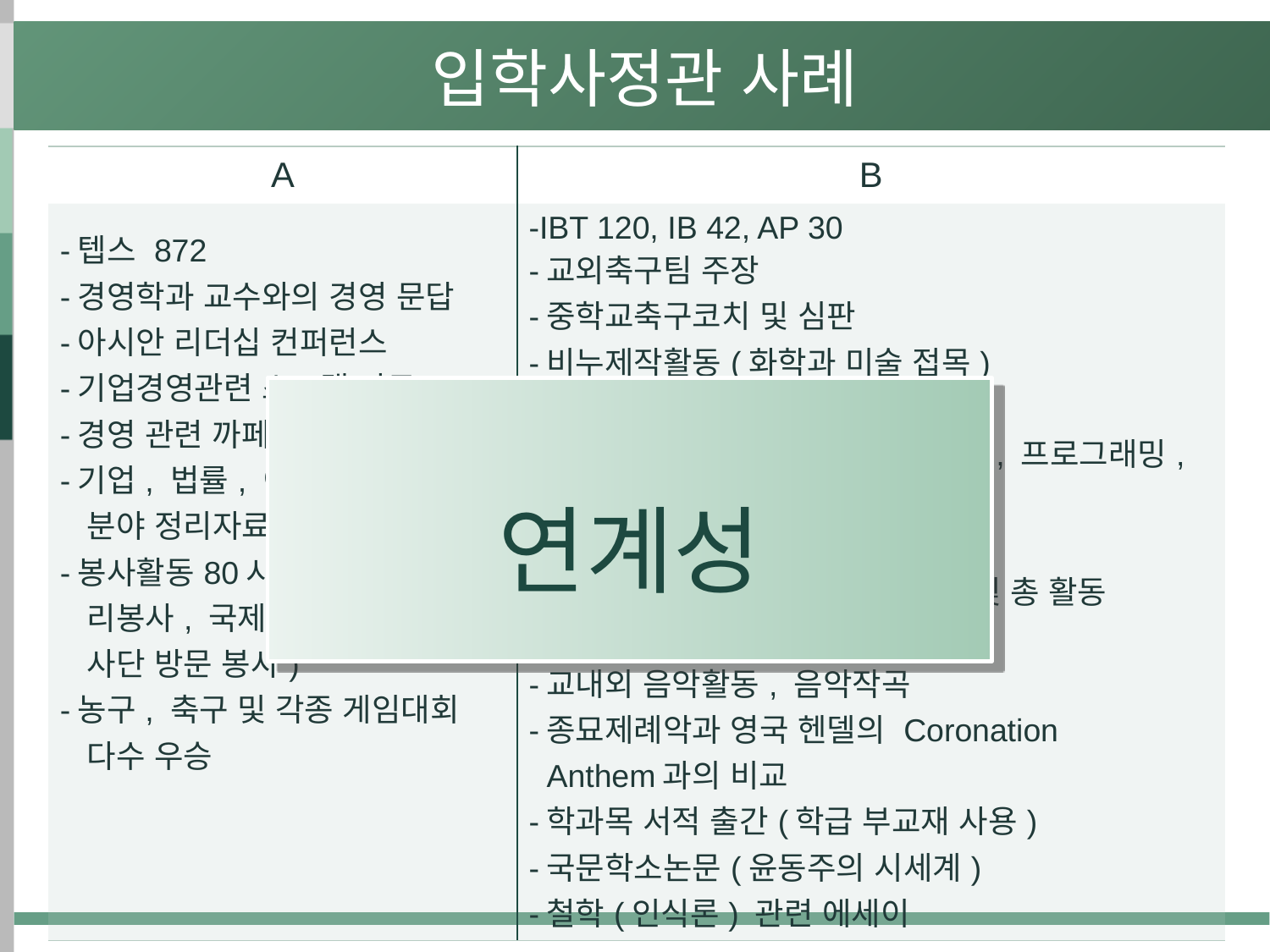

입학사정관 사례
| A | B |
| --- | --- |
| -텝스 872 -경영학과 교수와의 경영 문답 -아시안 리더십 컨퍼런스 -기업경영관련 스크랩 자료 -경영 관련 까페활동자료 -기업, 법률, 이슈 등 관심시사 분야 정리자료 -봉사활동80시간(독거노인조 리봉사, 국제육상경기대회 실 사단 방문 봉사) -농구, 축구 및 각종 게임대회 다수 우승 | -IBT 120, IB 42, AP 30 -교외축구팀 주장 -중학교축구코치 및 심판 -비누제작활동(화학과 미술 접목) -환경보전활동(생물학공부 포함) -하드웨어 조립 및 수리, 서버관리, 프로그래밍, 웹마스터 활동 등 -교내웹사이트 개설보고서 -해비타트 등 봉사활동 142시간 및 총 활동 시간 400시간+증빙서류, -교내외 음악활동, 음악작곡 -종묘제례악과 영국 헨델의 Coronation Anthem과의 비교 -학과목 서적 출간(학급 부교재 사용) -국문학소논문(윤동주의 시세계) -철학(인식론) 관련 에세이 |
연계성